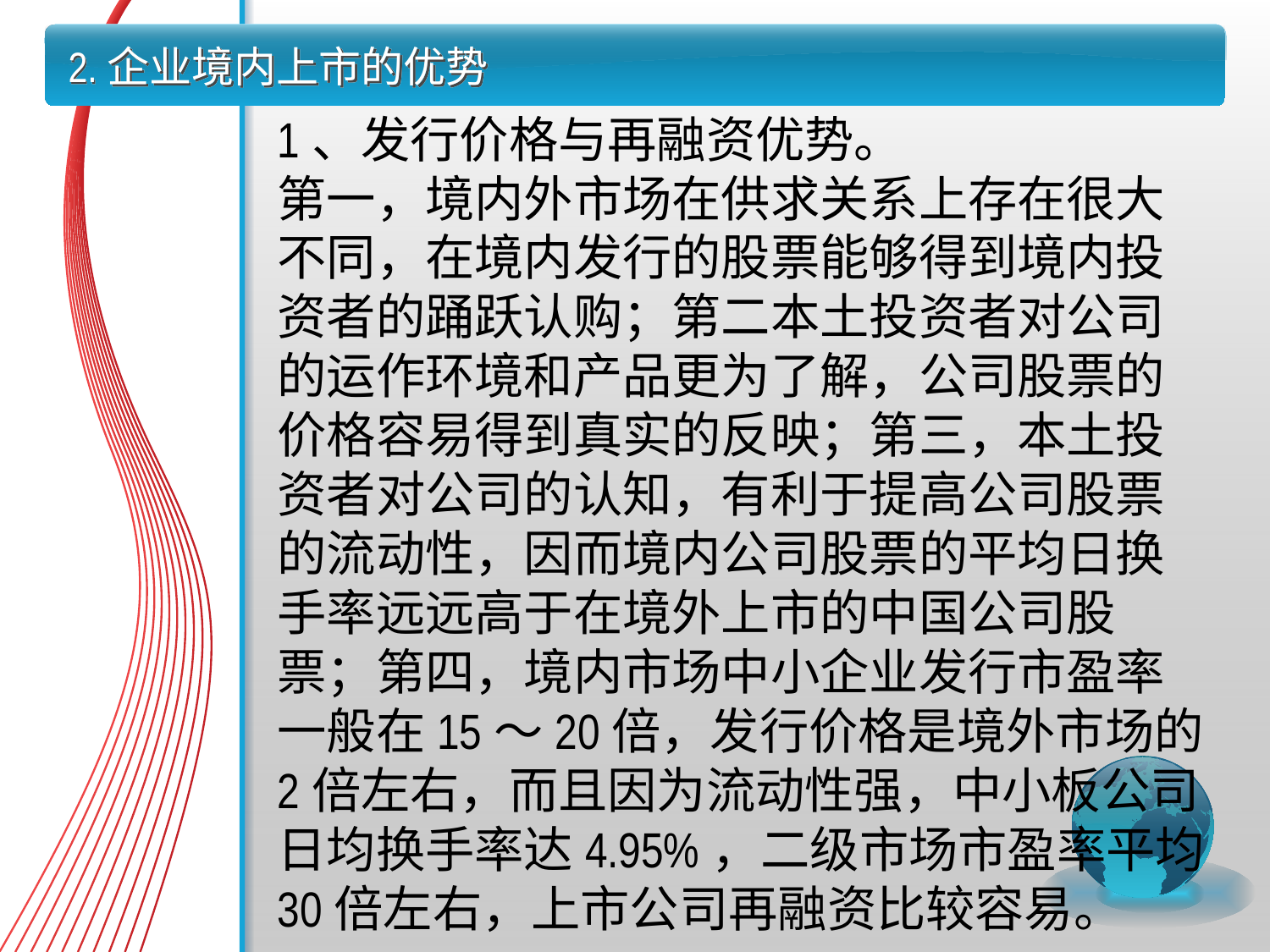

# 2.企业境内上市的优势
1、发行价格与再融资优势。
第一，境内外市场在供求关系上存在很大不同，在境内发行的股票能够得到境内投资者的踊跃认购；第二本土投资者对公司的运作环境和产品更为了解，公司股票的价格容易得到真实的反映；第三，本土投资者对公司的认知，有利于提高公司股票的流动性，因而境内公司股票的平均日换手率远远高于在境外上市的中国公司股票；第四，境内市场中小企业发行市盈率一般在15～20倍，发行价格是境外市场的2倍左右，而且因为流动性强，中小板公司日均换手率达4.95%，二级市场市盈率平均30倍左右，上市公司再融资比较容易。